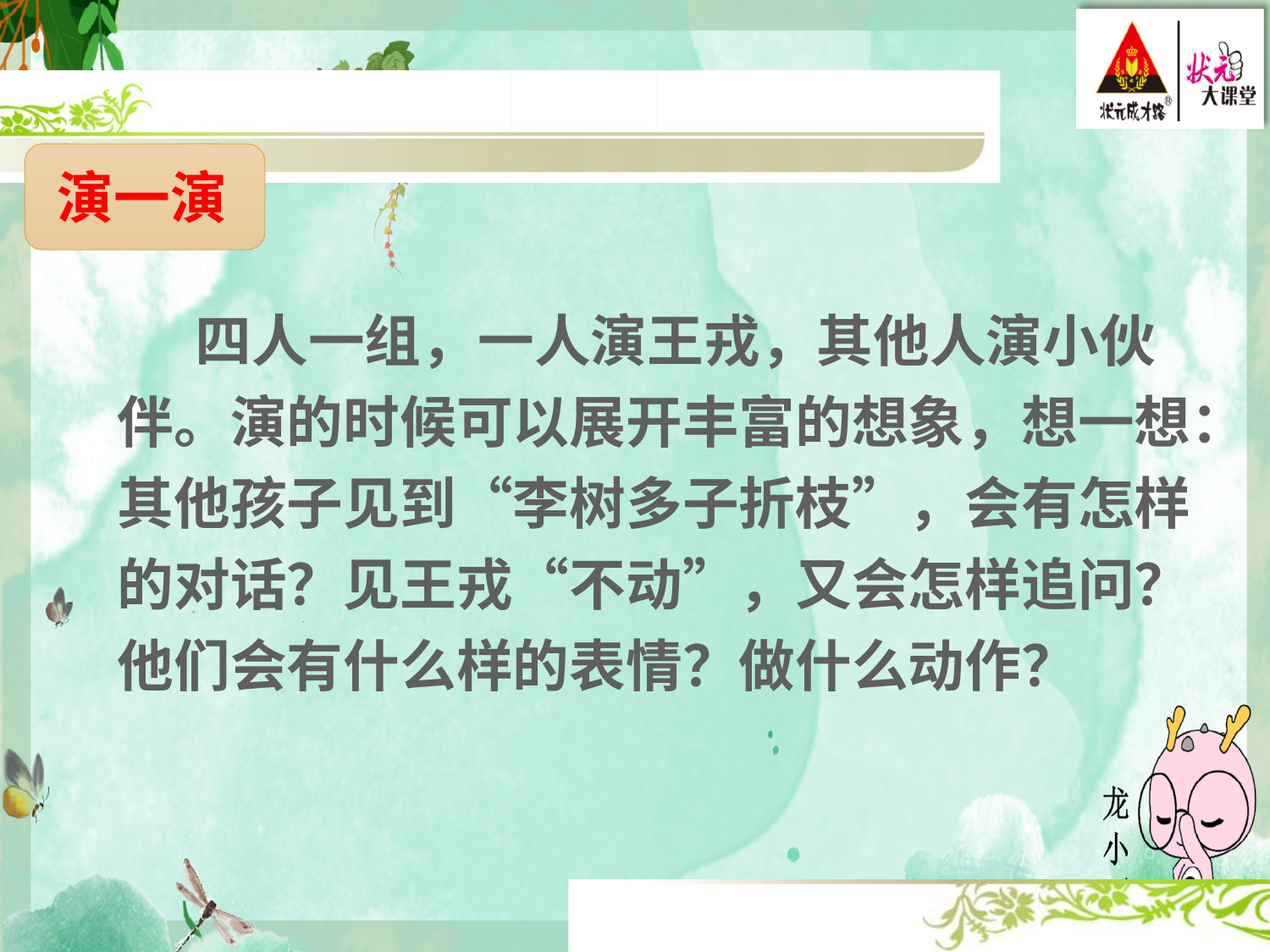

演一演
     四人一组，一人演王戎，其他人演小伙伴。演的时候可以展开丰富的想象，想一想：其他孩子见到“李树多子折枝”，会有怎样的对话？见王戎“不动”，又会怎样追问？他们会有什么样的表情？做什么动作？